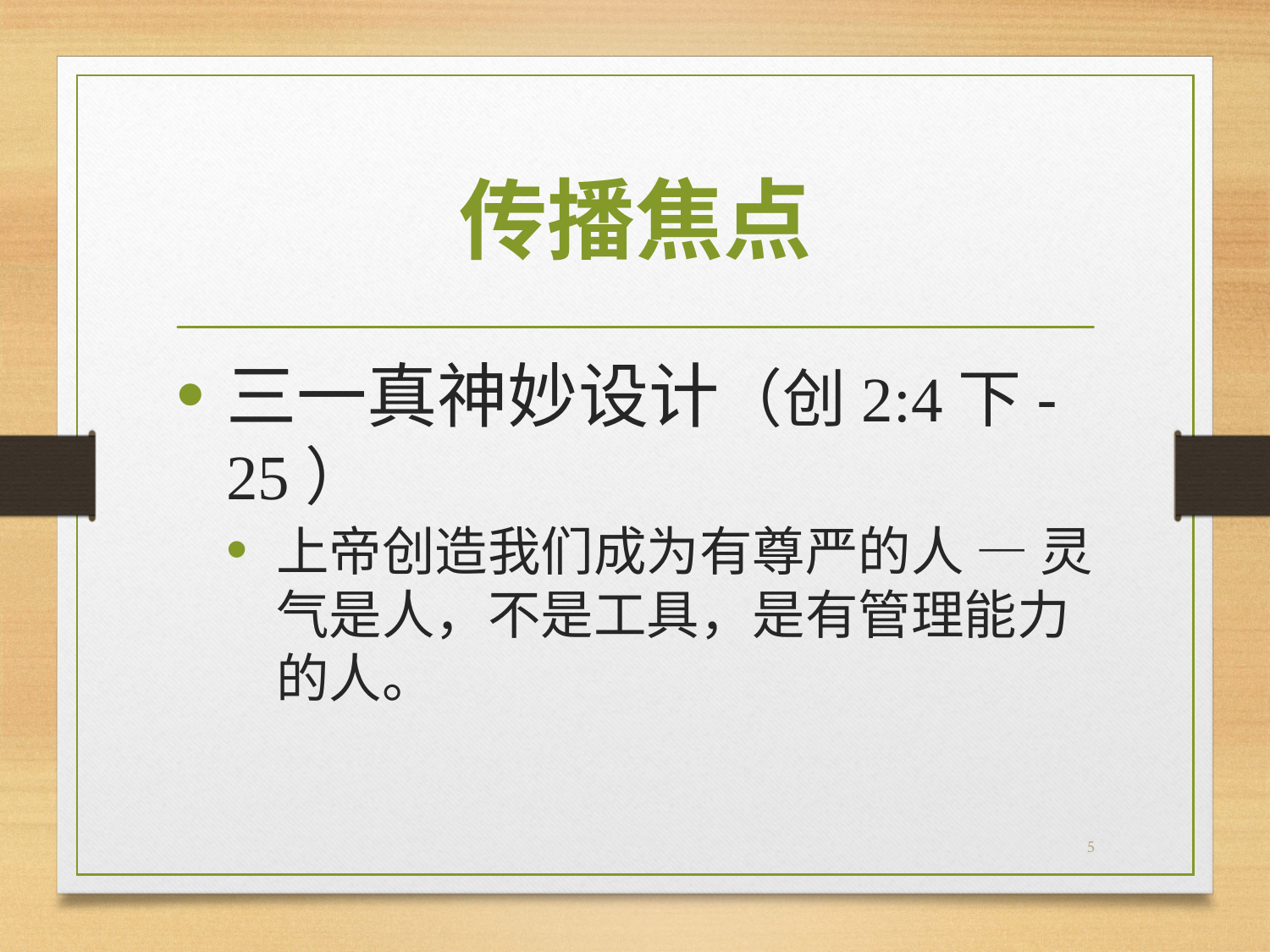

# 传播焦点
三一真神妙设计（创2:4下-25）
上帝创造我们成为有尊严的人 — 灵气是人，不是工具，是有管理能力的人。
5